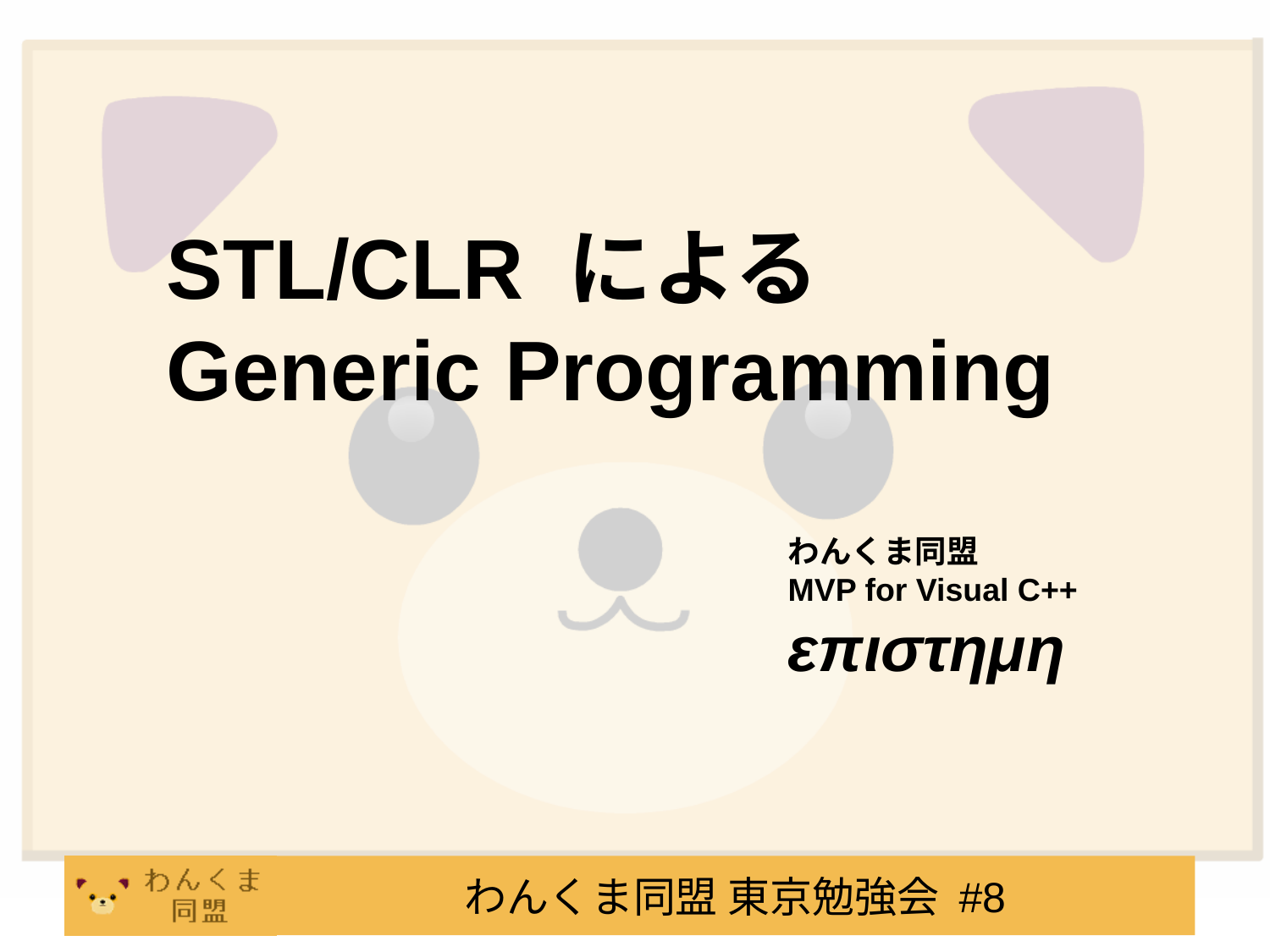

STL/CLR による
Generic Programming
わんくま同盟
MVP for Visual C++
επιστημη